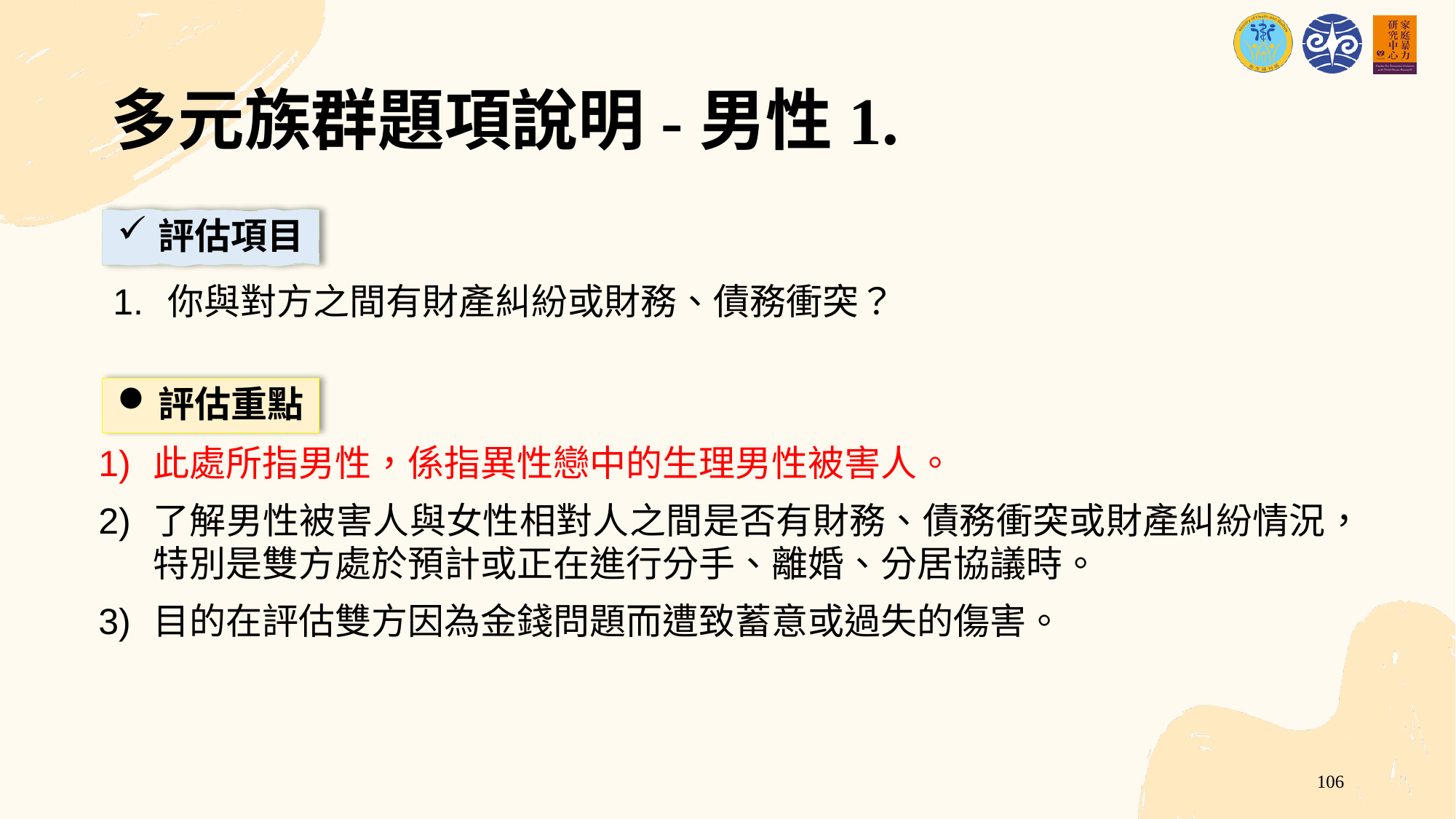

# 多元族群題項說明-男性1.
評估項目
你與對方之間有財產糾紛或財務、債務衝突？
評估重點
此處所指男性，係指異性戀中的生理男性被害人。
了解男性被害人與女性相對人之間是否有財務、債務衝突或財產糾紛情況，特別是雙方處於預計或正在進行分手、離婚、分居協議時。
目的在評估雙方因為金錢問題而遭致蓄意或過失的傷害。
106